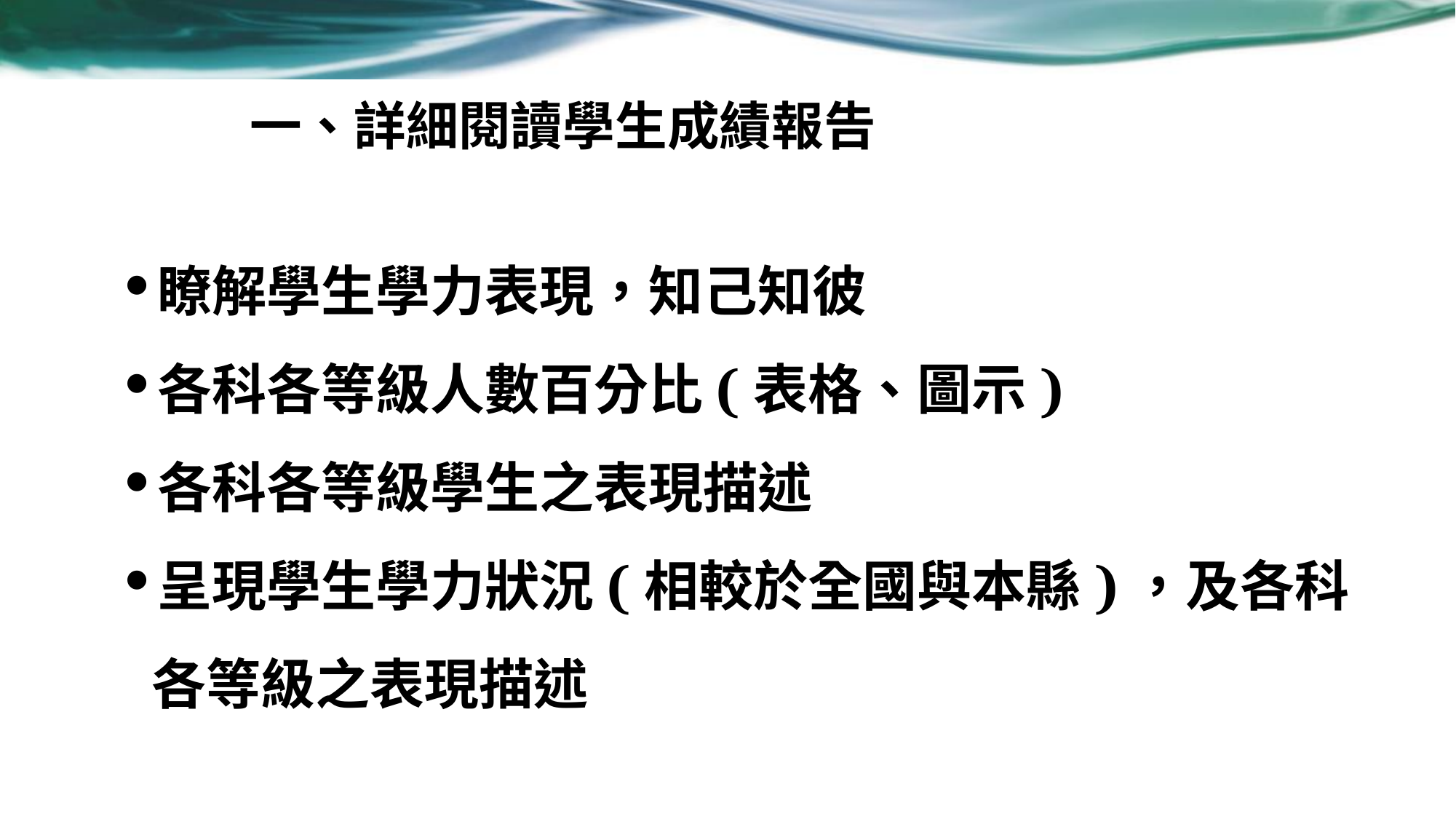

# 一、詳細閱讀學生成績報告
瞭解學生學力表現，知己知彼
各科各等級人數百分比(表格、圖示)
各科各等級學生之表現描述
呈現學生學力狀況(相較於全國與本縣)，及各科各等級之表現描述